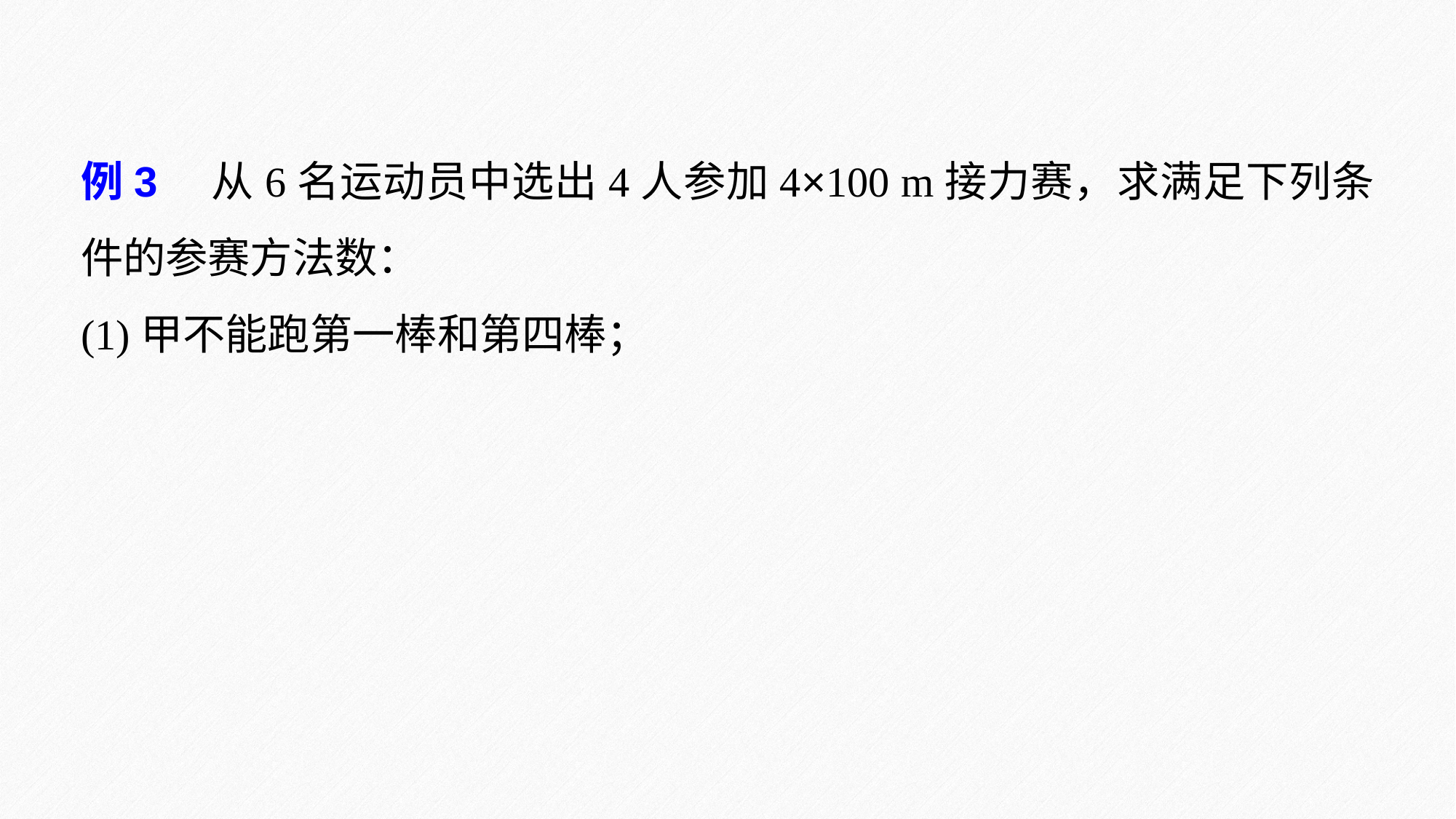

例3　从6名运动员中选出4人参加4×100 m接力赛，求满足下列条件的参赛方法数：
(1)甲不能跑第一棒和第四棒；